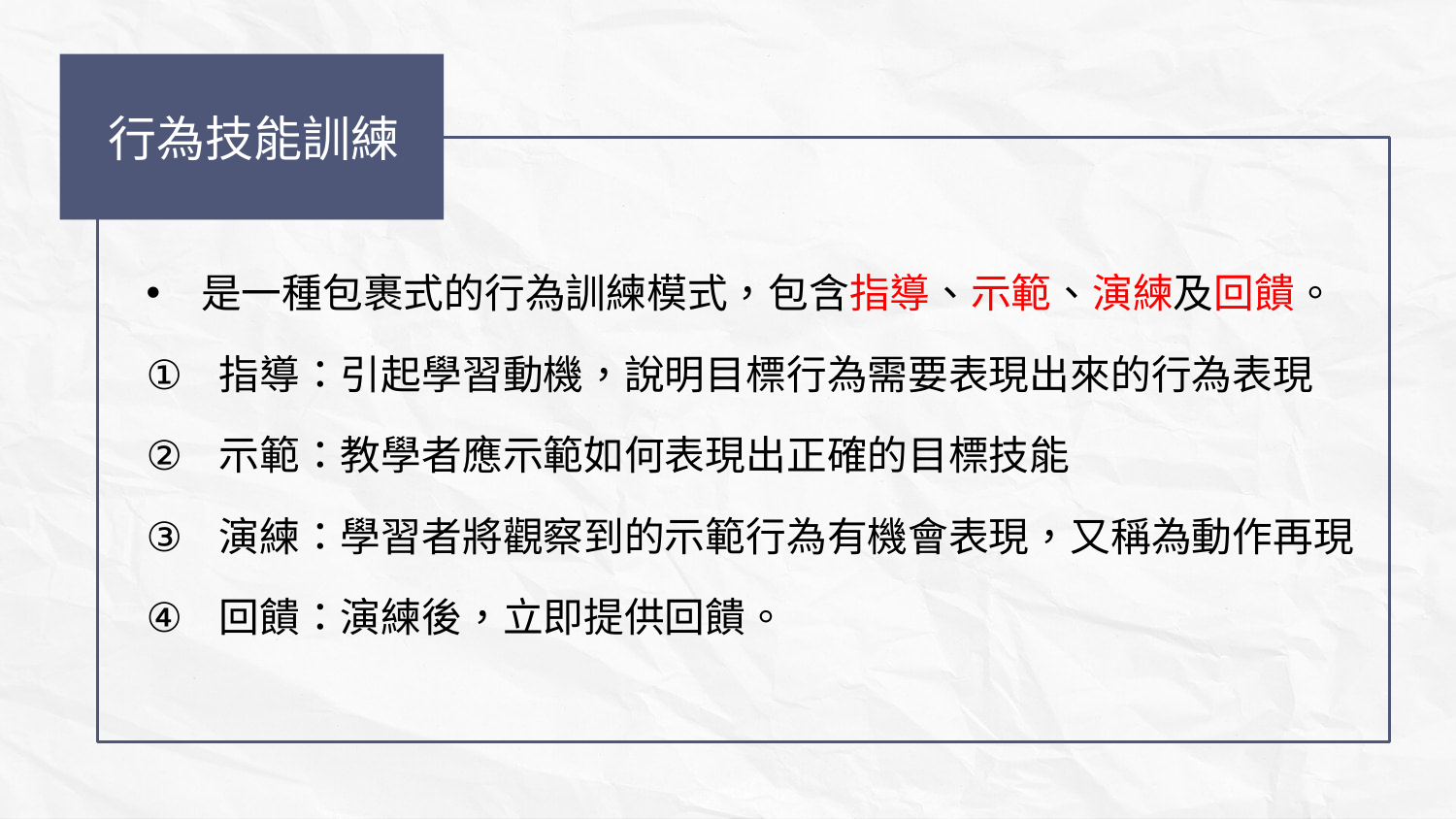

行為技能訓練

是一種包裹式的行為訓練模式，包含指導、示範、演練及回饋。
指導：引起學習動機，說明目標行為需要表現出來的行為表現
示範：教學者應示範如何表現出正確的目標技能
演練：學習者將觀察到的示範行為有機會表現，又稱為動作再現
回饋：演練後，立即提供回饋。